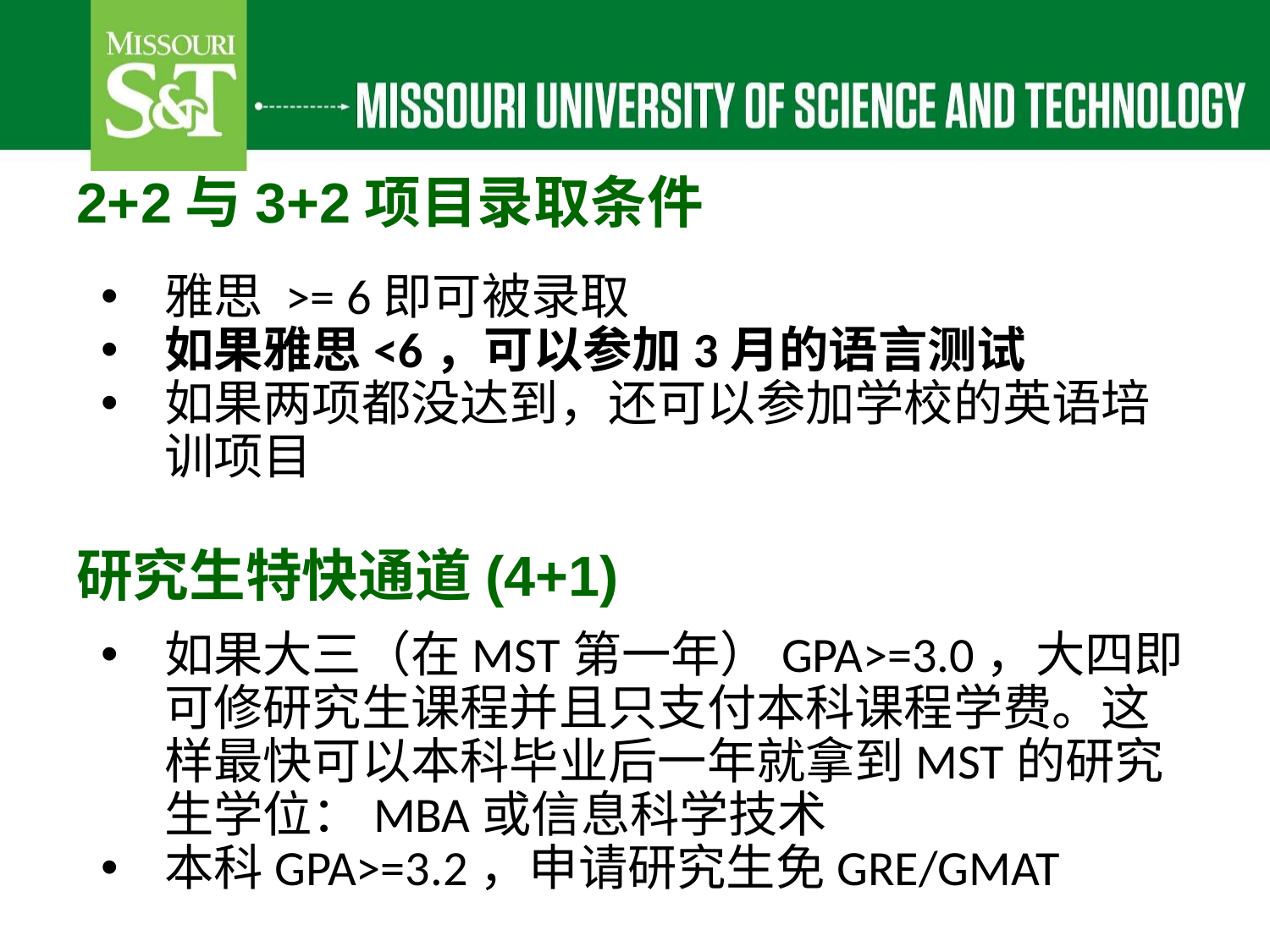

# 2+2与3+2项目录取条件
雅思 >= 6即可被录取
如果雅思<6，可以参加3月的语言测试
如果两项都没达到，还可以参加学校的英语培训项目

研究生特快通道(4+1)
如果大三（在MST第一年）GPA>=3.0，大四即可修研究生课程并且只支付本科课程学费。这样最快可以本科毕业后一年就拿到MST的研究生学位：MBA或信息科学技术
本科GPA>=3.2，申请研究生免GRE/GMAT